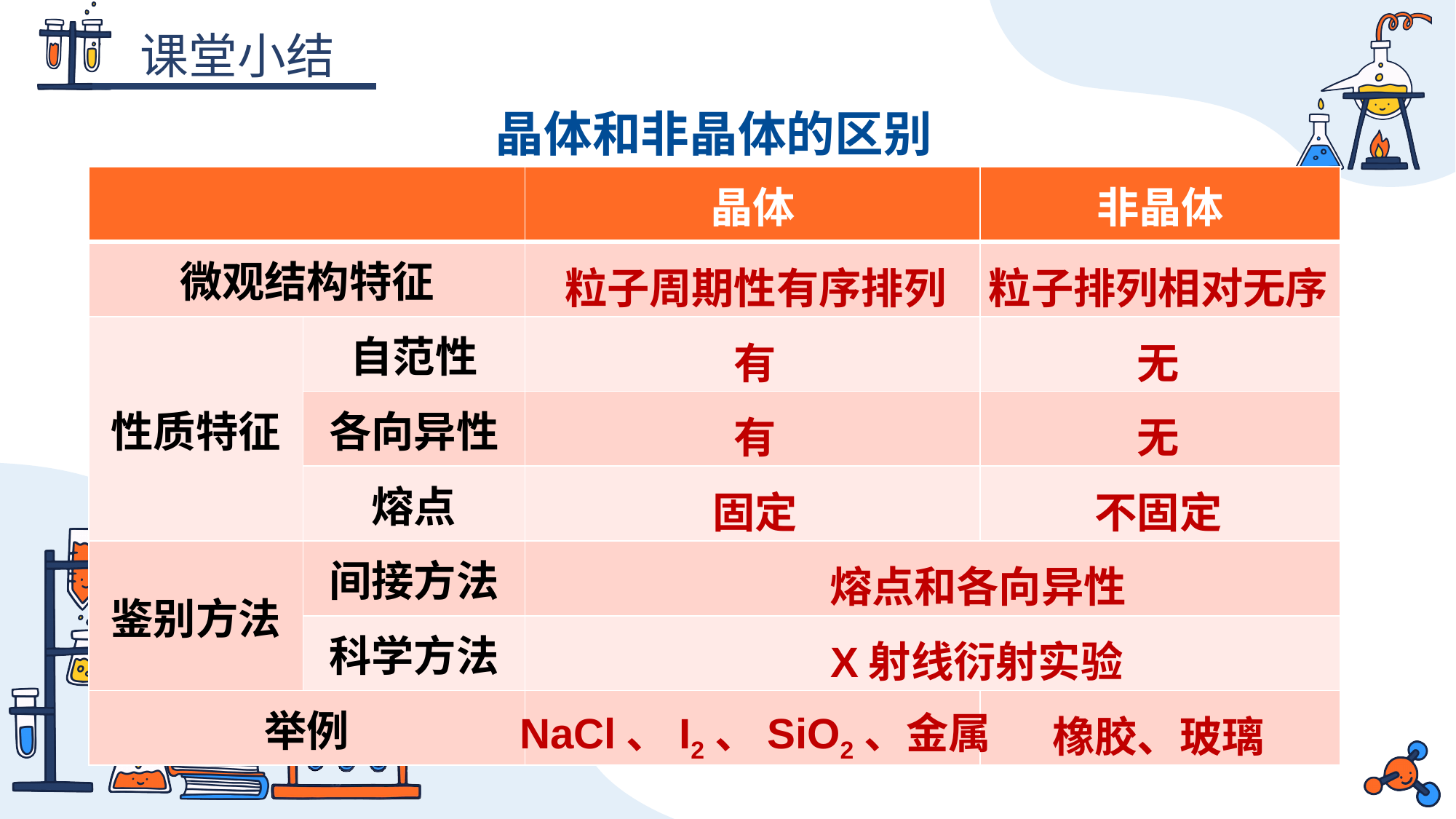

晶体和非晶体的区别
|  |  | 晶体 | 非晶体 |
| --- | --- | --- | --- |
| 微观结构特征 |  |  |  |
| 性质特征 | 自范性 |  |  |
|  | 各向异性 |  |  |
|  | 熔点 |  |  |
| 鉴别方法 | 间接方法 |  |  |
|  | 科学方法 |  |  |
| 举例 |  |  |  |
粒子周期性有序排列
粒子排列相对无序
有
无
有
无
固定
不固定
熔点和各向异性
X射线衍射实验
NaCl、I2、SiO2、金属
橡胶、玻璃